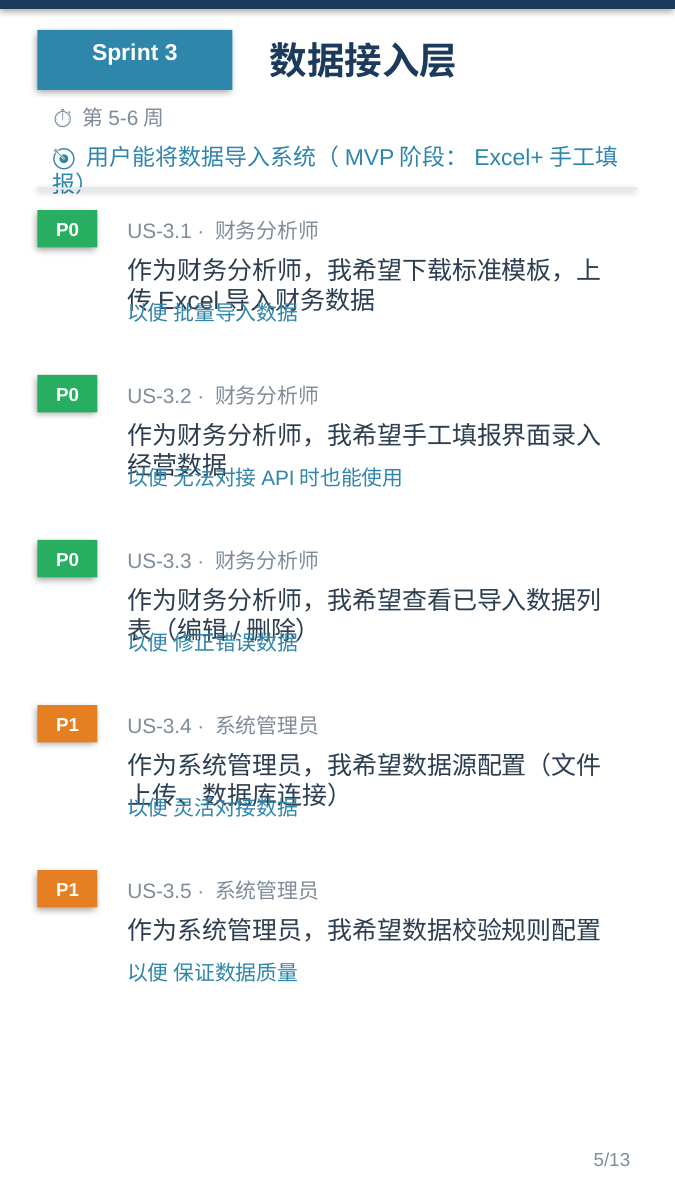

Sprint 3
数据接入层
⏱ 第5-6周
🎯 用户能将数据导入系统（MVP阶段：Excel+手工填报）

P0
US-3.1 · 财务分析师
作为财务分析师，我希望下载标准模板，上传Excel导入财务数据
以便 批量导入数据

P0
US-3.2 · 财务分析师
作为财务分析师，我希望手工填报界面录入经营数据
以便 无法对接API时也能使用

P0
US-3.3 · 财务分析师
作为财务分析师，我希望查看已导入数据列表（编辑/删除）
以便 修正错误数据

P1
US-3.4 · 系统管理员
作为系统管理员，我希望数据源配置（文件上传、数据库连接）
以便 灵活对接数据

P1
US-3.5 · 系统管理员
作为系统管理员，我希望数据校验规则配置
以便 保证数据质量
5/13